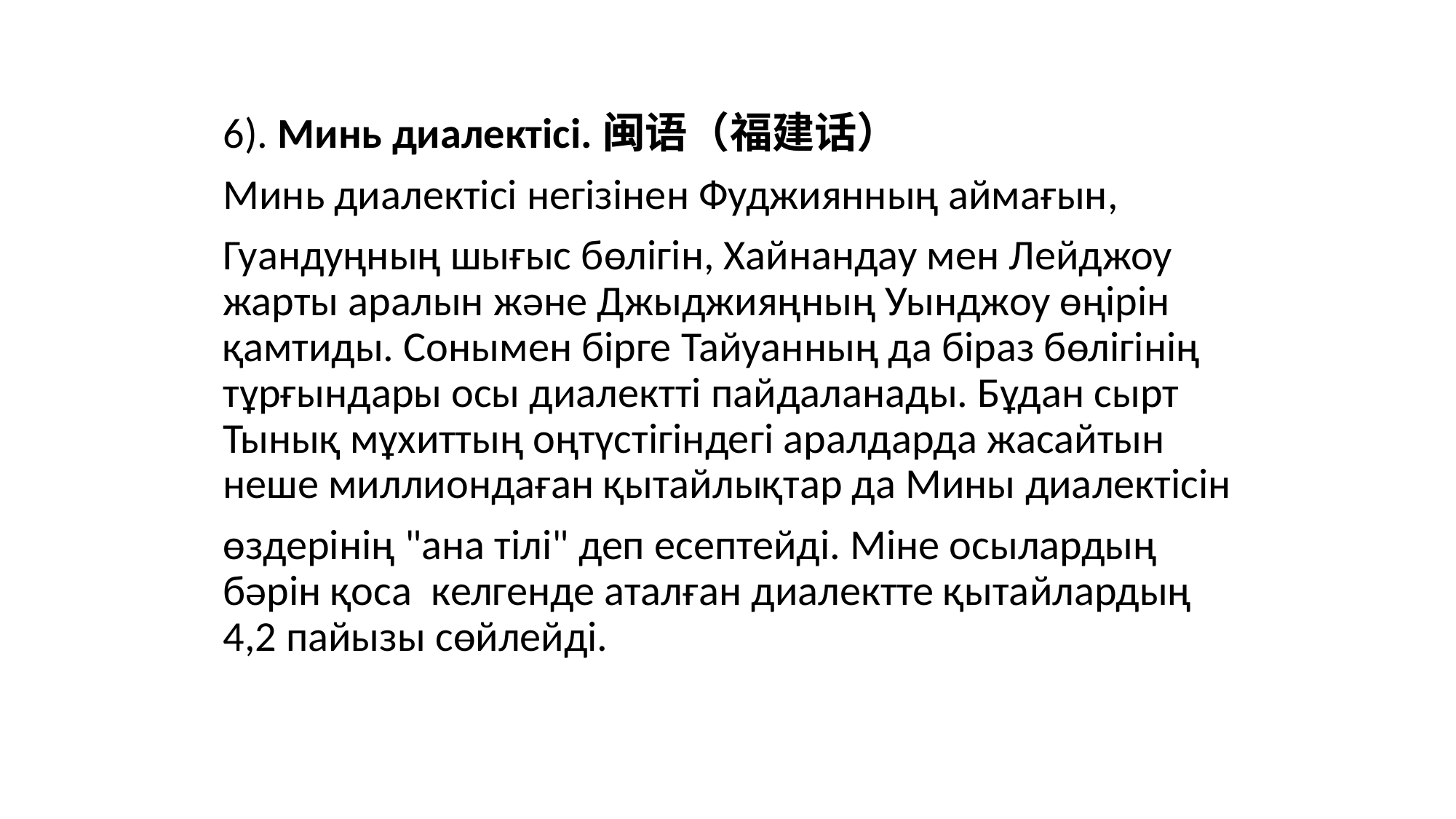

6). Минь диалектісі.闽语（福建话）
Минь диалектісі негізінен Фуджиянның аймағын,
Гуандуңның шығыс бөлігін, Хайнандау мен Лейджоу жарты аралын және Джыджияңның Уынджоу өңірін қамтиды. Сонымен бірге Тайуанның да біраз бөлігінің тұрғындары осы диалектті пайдаланады. Бұдан сырт Тынық мұхиттың оңтүстігіндегі аралдарда жасайтын неше миллиондаған қытайлықтар да Мины диалектісін
өздерінің "ана тілі" деп есептейді. Міне осылардың бәрін қоса  келгенде аталған диалектте қытайлардың 4,2 пайызы сөйлейді.